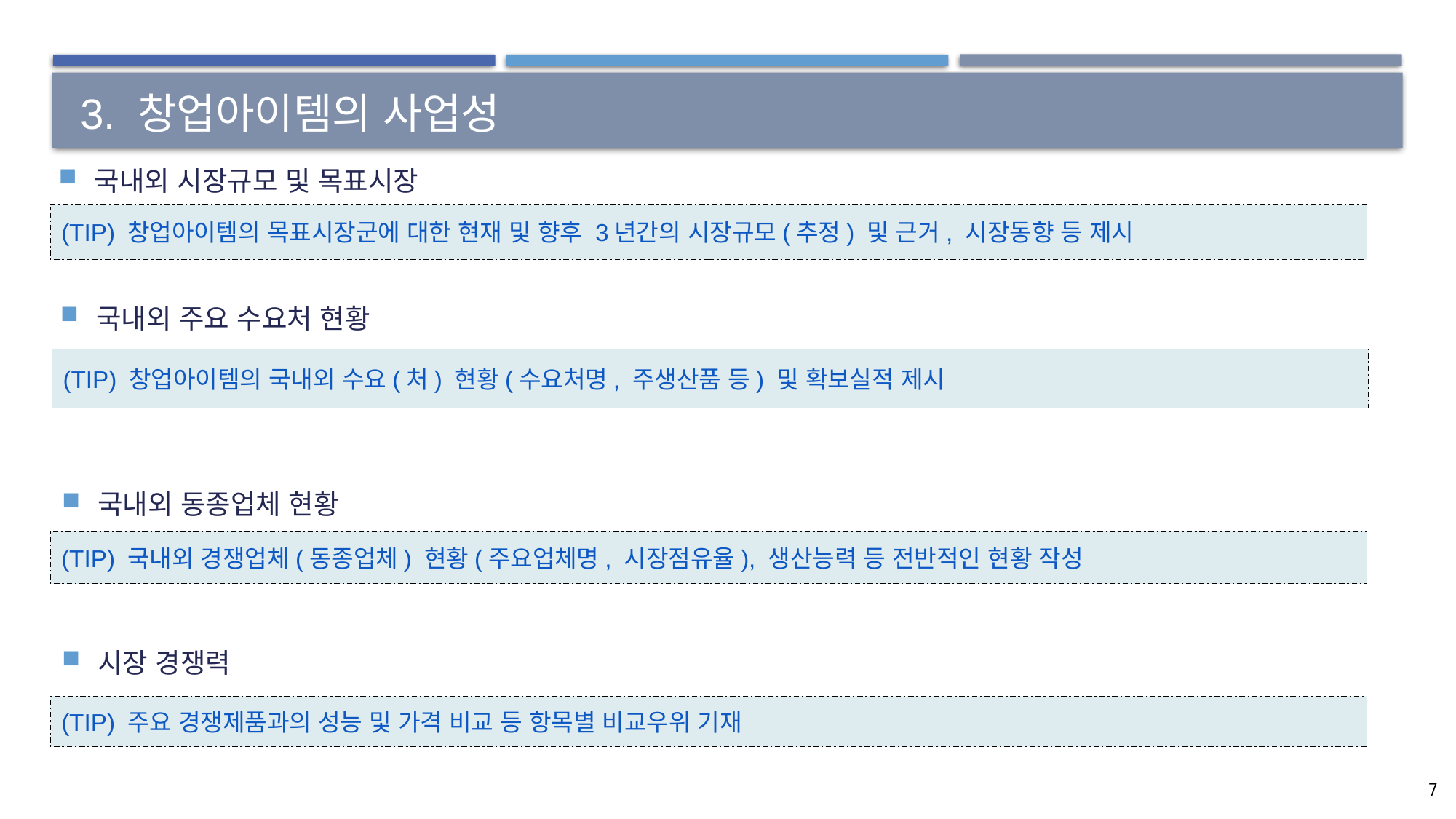

# 3. 창업아이템의 사업성
국내외 시장규모 및 목표시장
(TIP) 창업아이템의 목표시장군에 대한 현재 및 향후 3년간의 시장규모(추정) 및 근거, 시장동향 등 제시
국내외 주요 수요처 현황
(TIP) 창업아이템의 국내외 수요(처) 현황(수요처명, 주생산품 등) 및 확보실적 제시
국내외 동종업체 현황
(TIP) 국내외 경쟁업체(동종업체) 현황(주요업체명, 시장점유율), 생산능력 등 전반적인 현황 작성
시장 경쟁력
(TIP) 주요 경쟁제품과의 성능 및 가격 비교 등 항목별 비교우위 기재
7